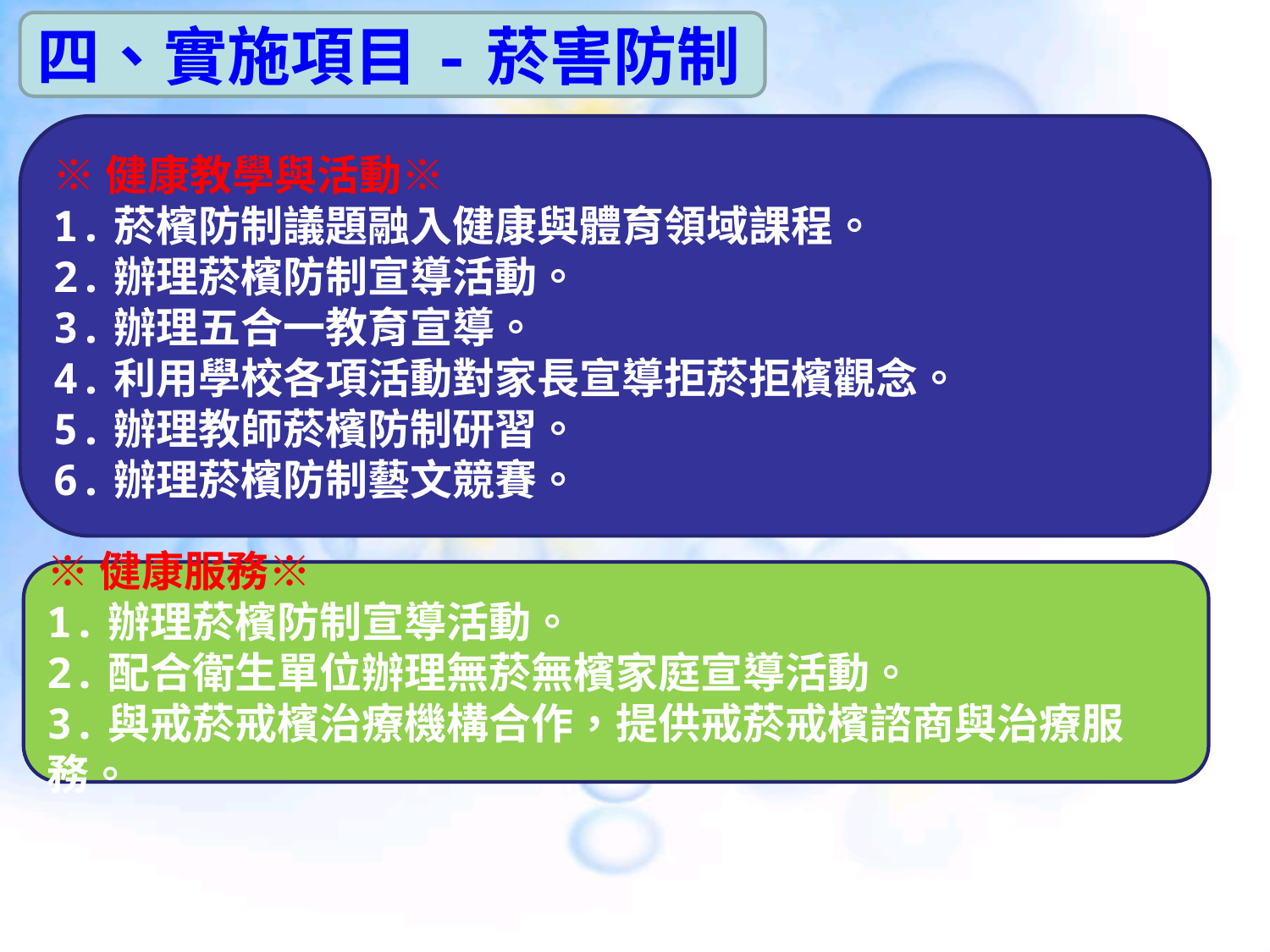

四、實施項目-菸害防制
※健康教學與活動※
1.菸檳防制議題融入健康與體育領域課程。
2.辦理菸檳防制宣導活動。
3.辦理五合一教育宣導。
4.利用學校各項活動對家長宣導拒菸拒檳觀念。
5.辦理教師菸檳防制研習。
6.辦理菸檳防制藝文競賽。

※健康服務※
1.辦理菸檳防制宣導活動。
2.配合衛生單位辦理無菸無檳家庭宣導活動。
3.與戒菸戒檳治療機構合作，提供戒菸戒檳諮商與治療服務。